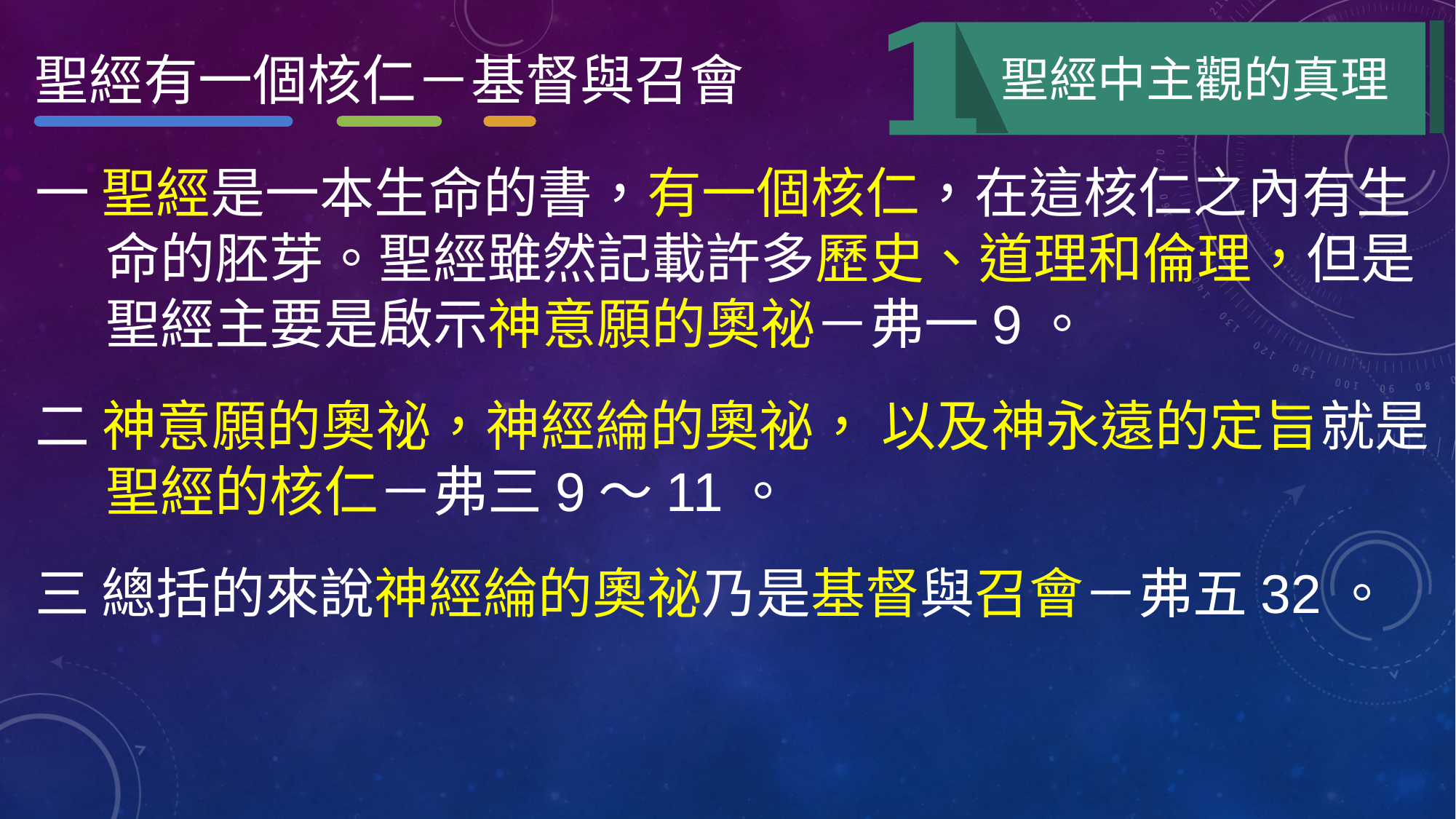

聖經有一個核仁－基督與召會
聖經中主觀的真理

一 聖經是一本生命的書，有一個核仁，在這核仁之內有生命的胚芽。聖經雖然記載許多歷史、道理和倫理，但是聖經主要是啟示神意願的奧祕－弗一9。
二 神意願的奧祕，神經綸的奧祕， 以及神永遠的定旨就是聖經的核仁－弗三9～11。
三 總括的來說神經綸的奧祕乃是基督與召會－弗五32。